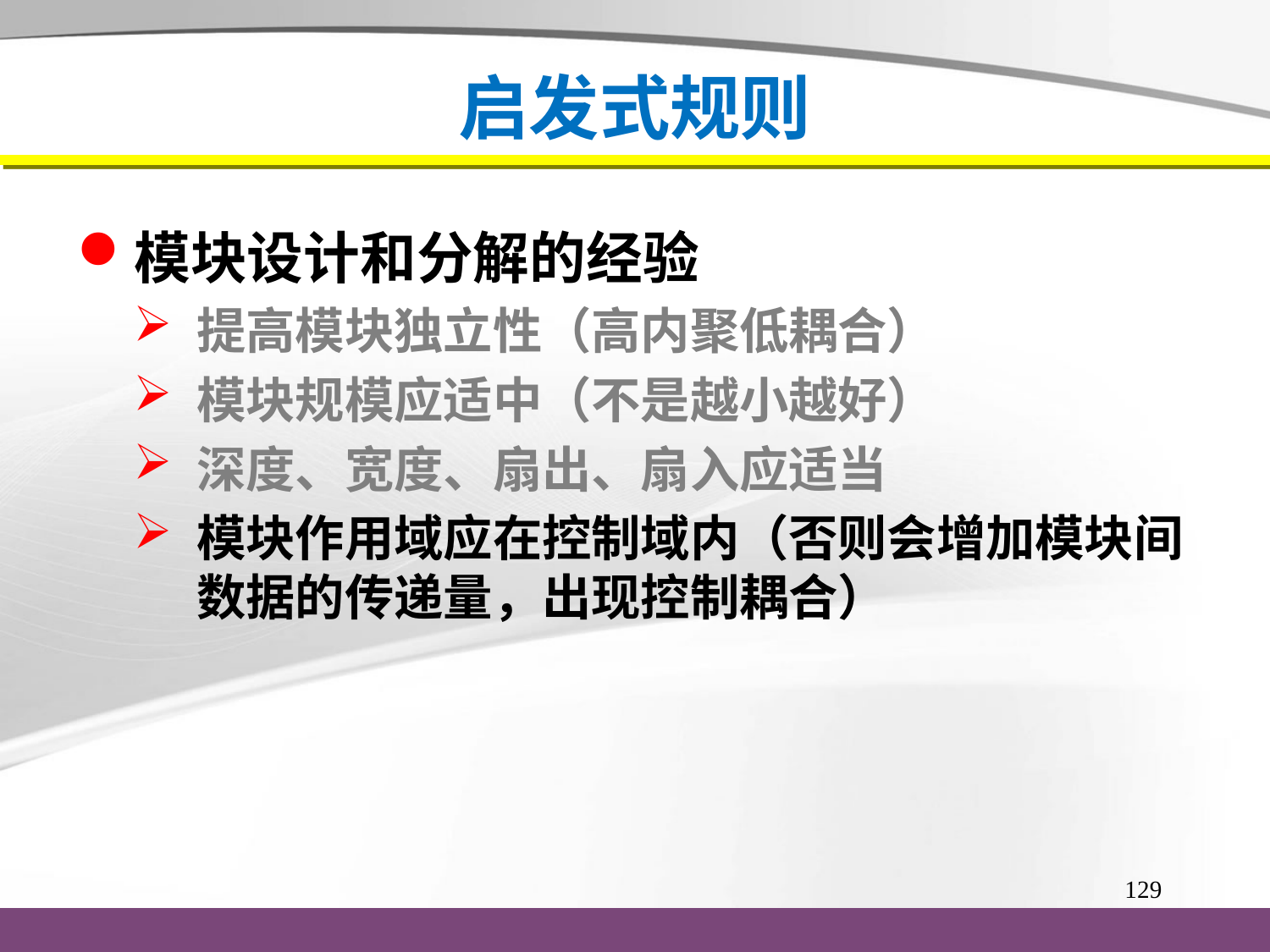

# 启发式规则
模块设计和分解的经验
提高模块独立性（高内聚低耦合）
模块规模应适中（不是越小越好）
深度、宽度、扇出、扇入应适当
模块作用域应在控制域内（否则会增加模块间数据的传递量，出现控制耦合）

129